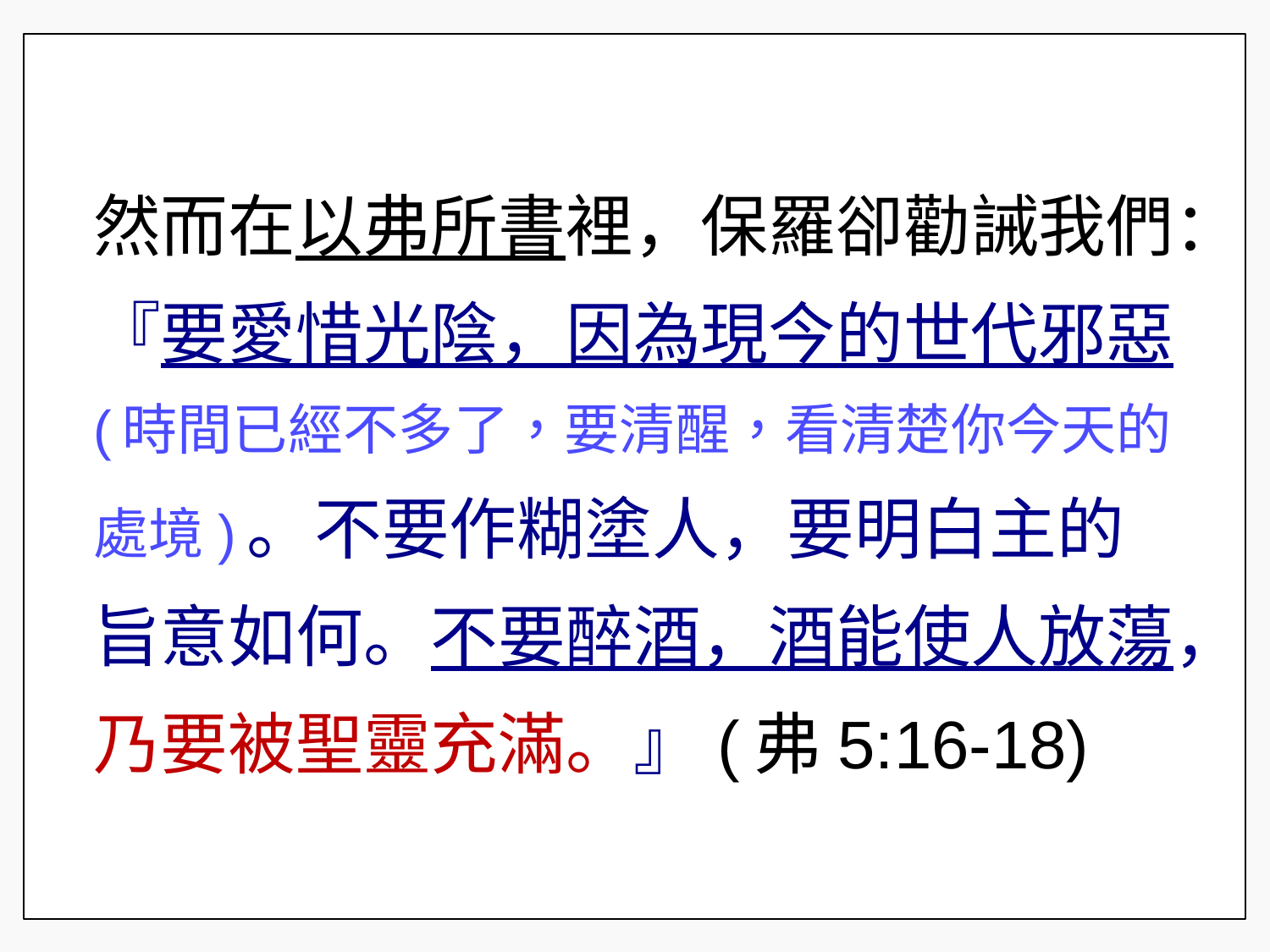

然而在以弗所書裡，保羅卻勸誡我們：『要愛惜光陰，因為現今的世代邪惡 (時間已經不多了，要清醒，看清楚你今天的處境)。不要作糊塗人，要明白主的旨意如何。不要醉酒，酒能使人放蕩，乃要被聖靈充滿。』(弗5:16-18)